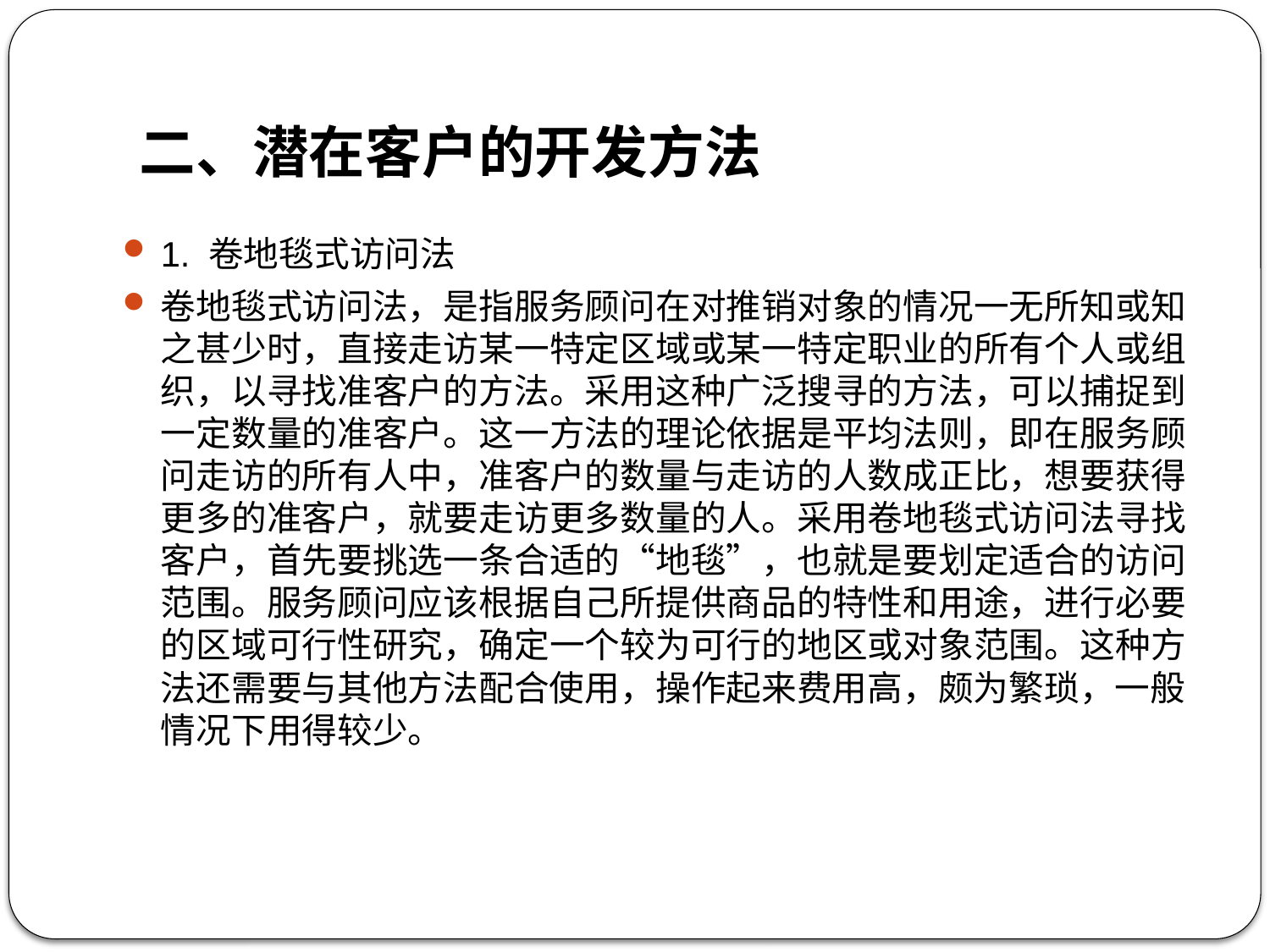

# 二、潜在客户的开发方法
1. 卷地毯式访问法
卷地毯式访问法，是指服务顾问在对推销对象的情况一无所知或知之甚少时，直接走访某一特定区域或某一特定职业的所有个人或组织，以寻找准客户的方法。采用这种广泛搜寻的方法，可以捕捉到一定数量的准客户。这一方法的理论依据是平均法则，即在服务顾问走访的所有人中，准客户的数量与走访的人数成正比，想要获得更多的准客户，就要走访更多数量的人。采用卷地毯式访问法寻找客户，首先要挑选一条合适的“地毯”，也就是要划定适合的访问范围。服务顾问应该根据自己所提供商品的特性和用途，进行必要的区域可行性研究，确定一个较为可行的地区或对象范围。这种方法还需要与其他方法配合使用，操作起来费用高，颇为繁琐，一般情况下用得较少。